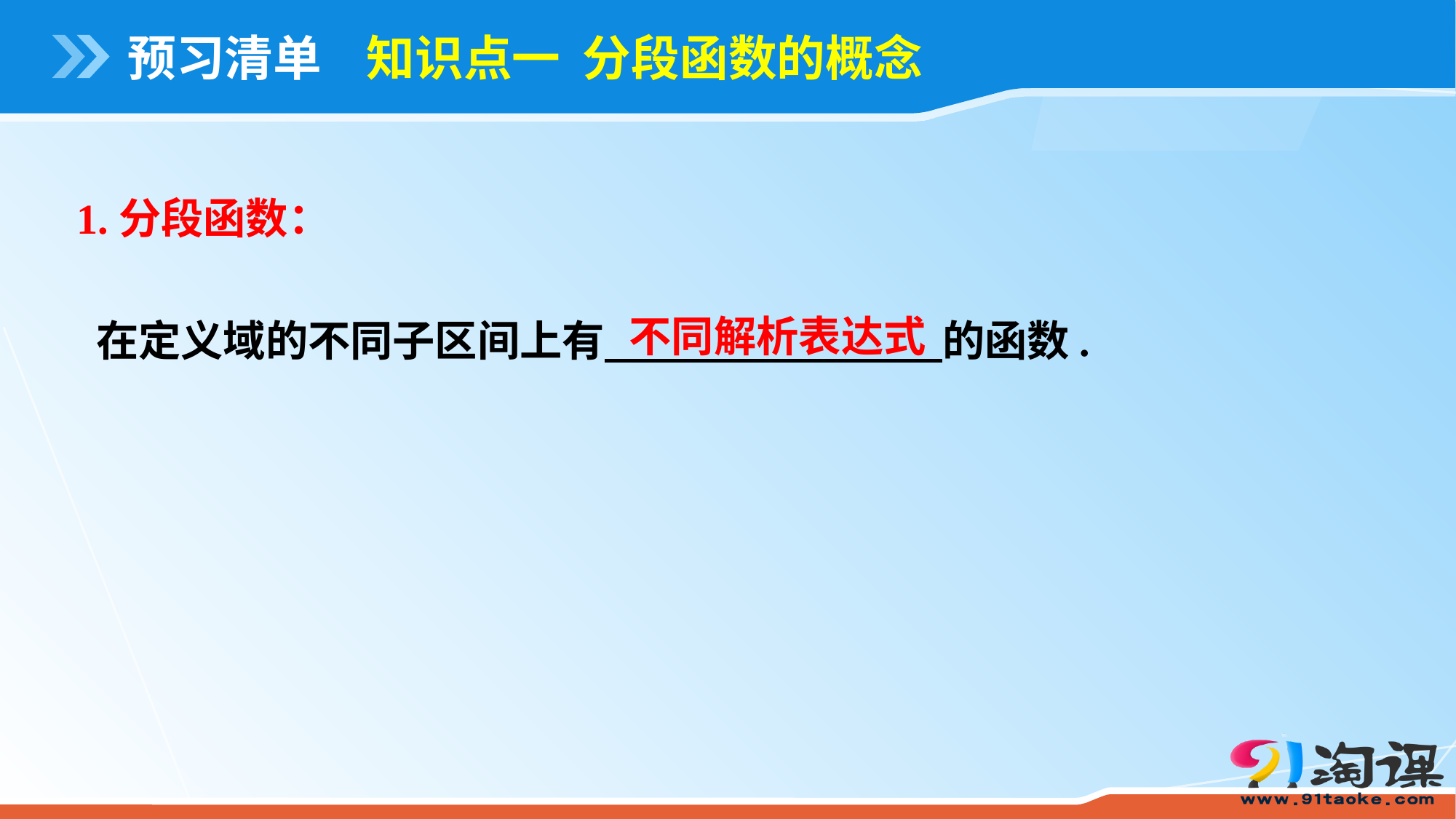

# 预习清单    知识点一  分段函数的概念
1.分段函数：
不同解析表达式
在定义域的不同子区间上有                                   的函数.